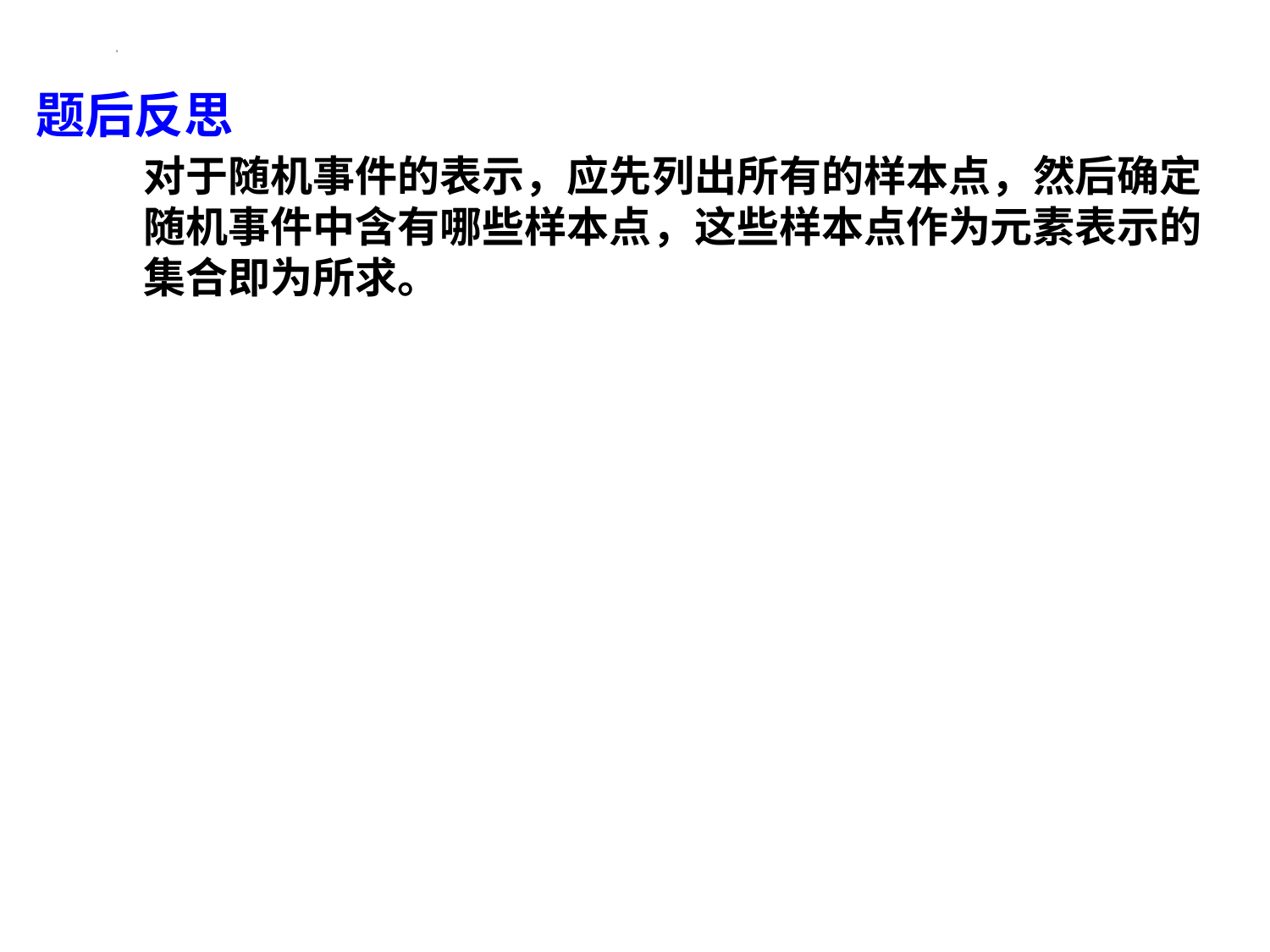

题后反思
对于随机事件的表示，应先列出所有的样本点，然后确定随机事件中含有哪些样本点，这些样本点作为元素表示的集合即为所求。